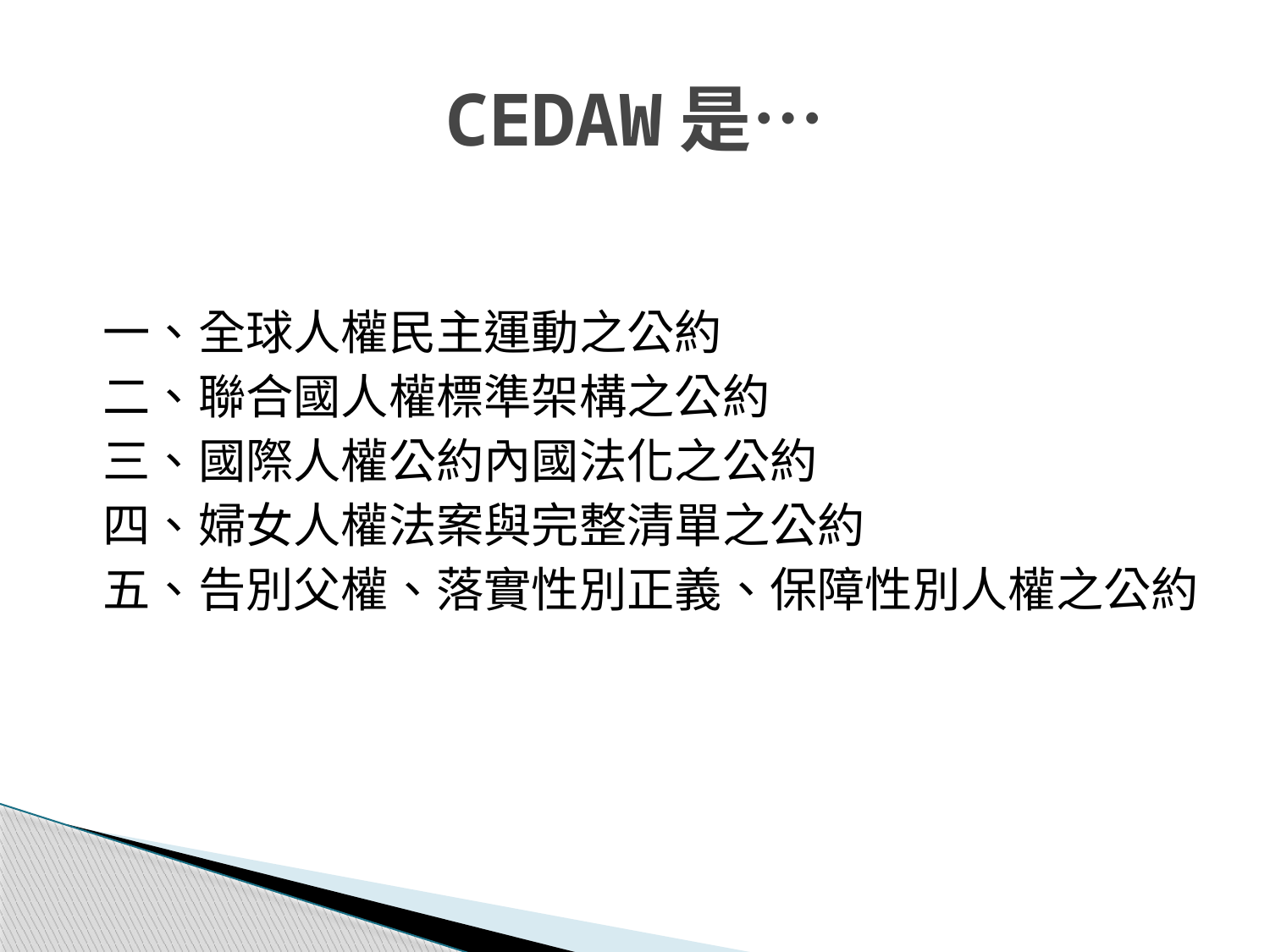

# CEDAW是…
一、全球人權民主運動之公約
二、聯合國人權標準架構之公約
三、國際人權公約內國法化之公約
四、婦女人權法案與完整清單之公約
五、告別父權、落實性別正義、保障性別人權之公約